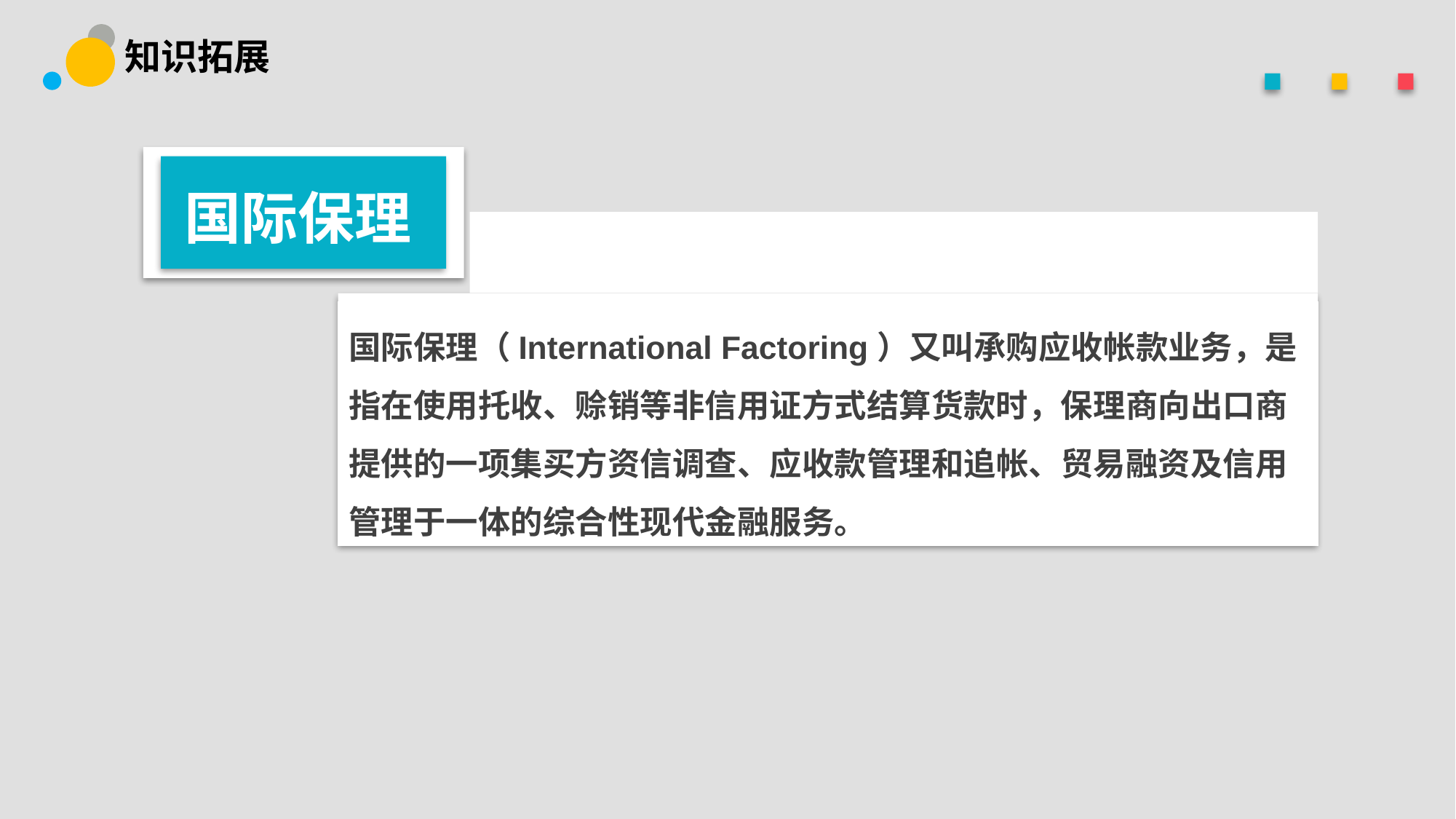

· · ·

知识拓展

国际保理

国际保理（International Factoring）又叫承购应收帐款业务，是指在使用托收、赊销等非信用证方式结算货款时，保理商向出口商提供的一项集买方资信调查、应收款管理和追帐、贸易融资及信用管理于一体的综合性现代金融服务。